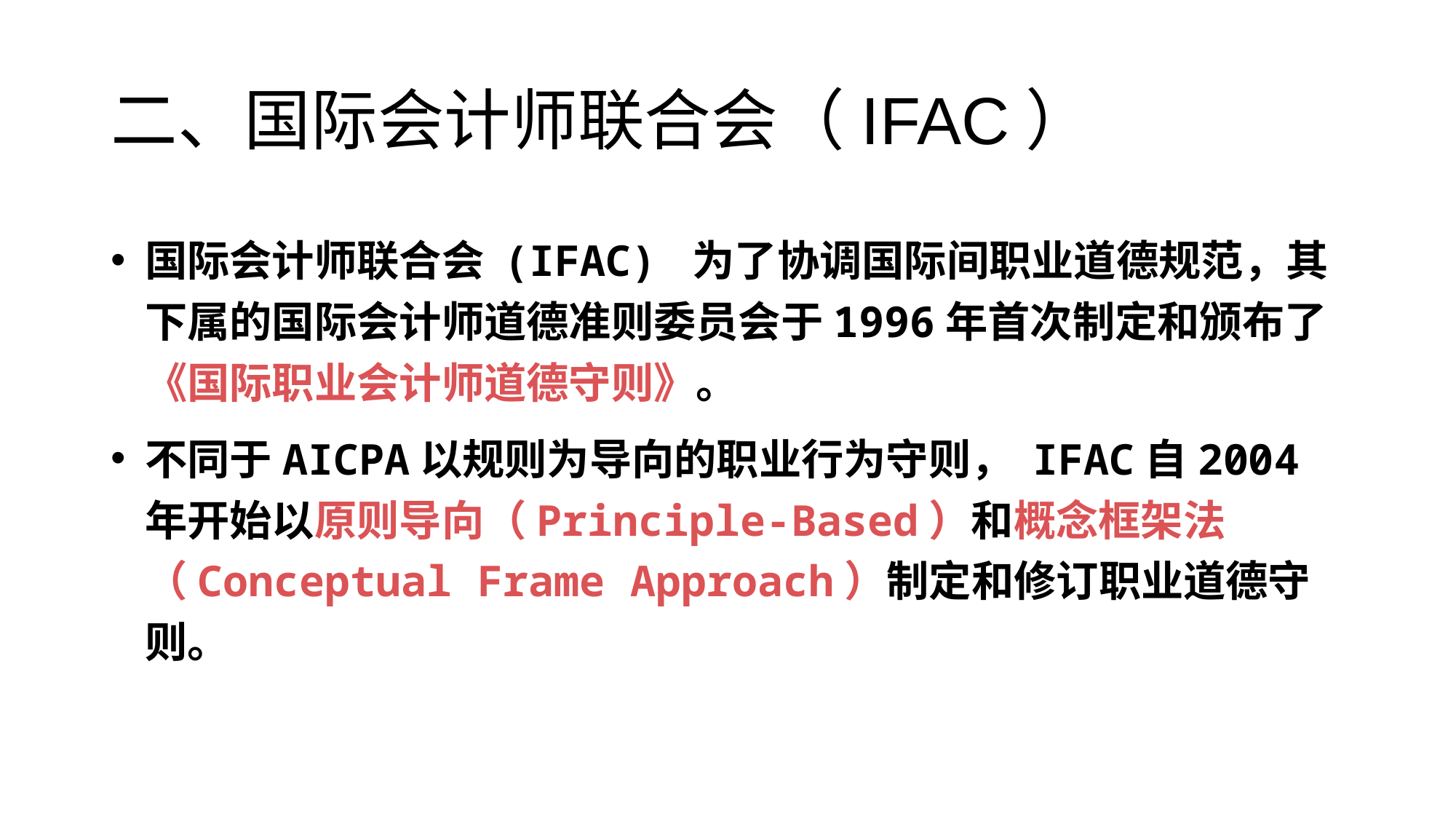

# 二、国际会计师联合会（IFAC）
国际会计师联合会 (IFAC) 为了协调国际间职业道德规范，其下属的国际会计师道德准则委员会于1996年首次制定和颁布了《国际职业会计师道德守则》。
不同于AICPA以规则为导向的职业行为守则， IFAC自2004年开始以原则导向（Principle-Based）和概念框架法（Conceptual Frame Approach）制定和修订职业道德守则。